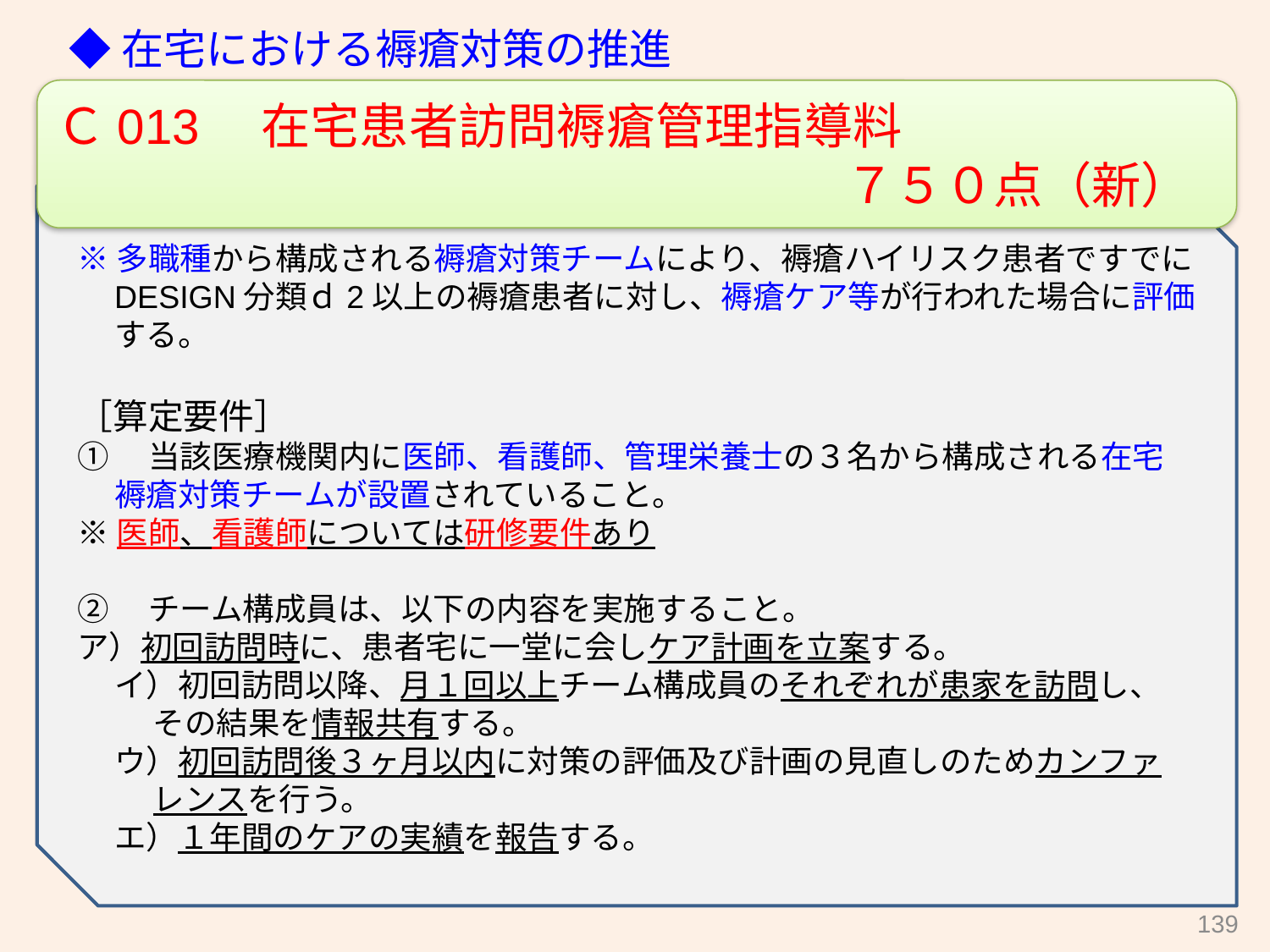

◆在宅における褥瘡対策の推進
Ｃ013　在宅患者訪問褥瘡管理指導料
　　　　　　　　　　　　　　　　７５０点（新）

※多職種から構成される褥瘡対策チームにより、褥瘡ハイリスク患者ですでにDESIGN分類ｄ2以上の褥瘡患者に対し、褥瘡ケア等が行われた場合に評価する。
［算定要件］
①　当該医療機関内に医師、看護師、管理栄養士の３名から構成される在宅褥瘡対策チームが設置されていること。
※医師、看護師については研修要件あり

②　チーム構成員は、以下の内容を実施すること。
ア）初回訪問時に、患者宅に一堂に会しケア計画を立案する。
イ）初回訪問以降、月１回以上チーム構成員のそれぞれが患家を訪問し、その結果を情報共有する。
ウ）初回訪問後３ヶ月以内に対策の評価及び計画の見直しのためカンファレンスを行う。
エ）１年間のケアの実績を報告する。
139